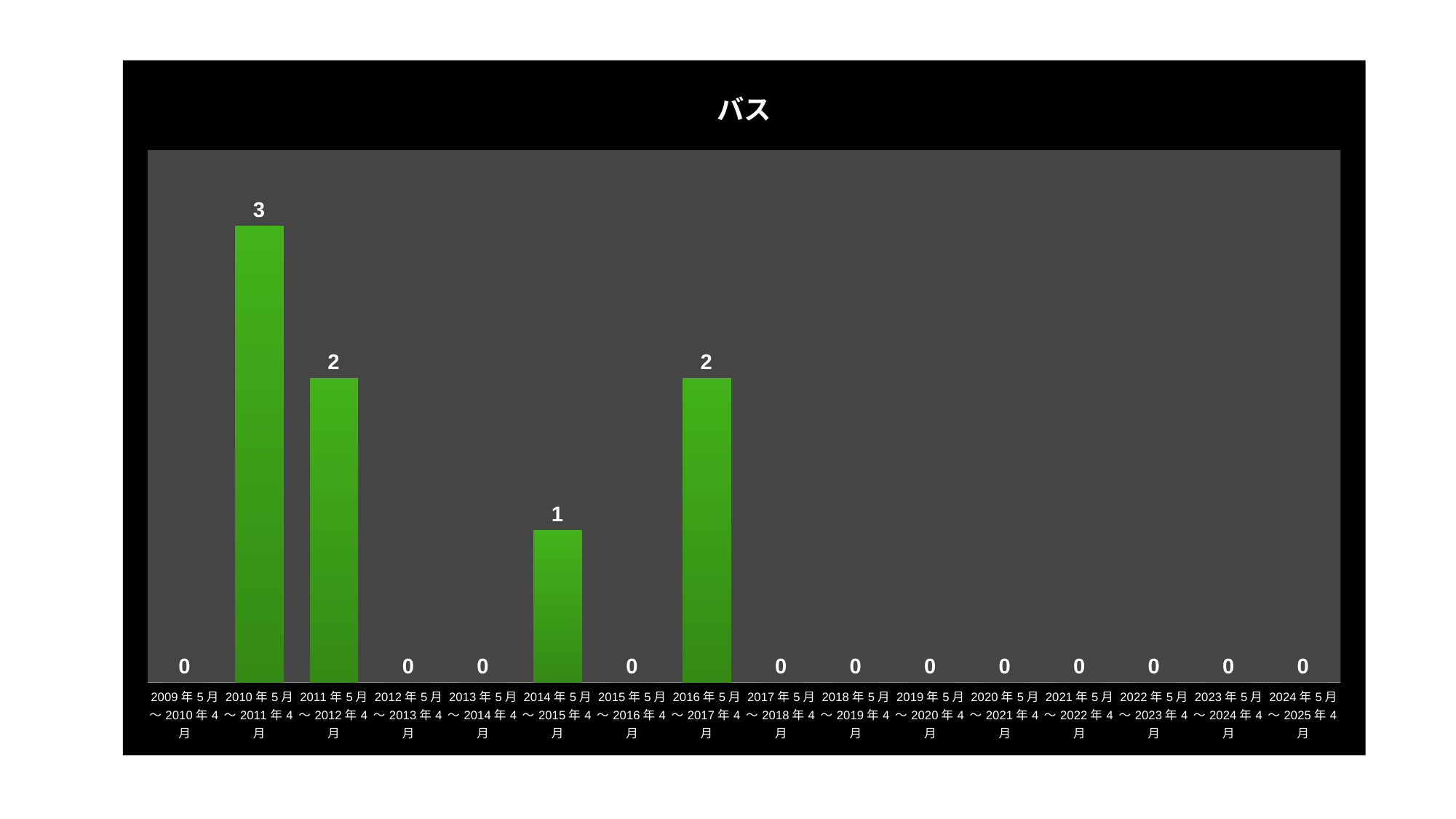

### Chart: バス

| Category |  |
|---|---|
| 2009年5月～2010年4月 | 0.0 |
| 2010年5月～2011年4月 | 3.0 |
| 2011年5月～2012年4月 | 2.0 |
| 2012年5月～2013年4月 | 0.0 |
| 2013年5月～2014年4月 | 0.0 |
| 2014年5月～2015年4月 | 1.0 |
| 2015年5月～2016年4月 | 0.0 |
| 2016年5月～2017年4月 | 2.0 |
| 2017年5月～2018年4月 | 0.0 |
| 2018年5月～2019年4月 | 0.0 |
| 2019年5月～2020年4月 | 0.0 |
| 2020年5月～2021年4月 | 0.0 |
| 2021年5月～2022年4月 | 0.0 |
| 2022年5月～2023年4月 | 0.0 |
| 2023年5月～2024年4月 | 0.0 |
| 2024年5月～2025年4月 | 0.0 |